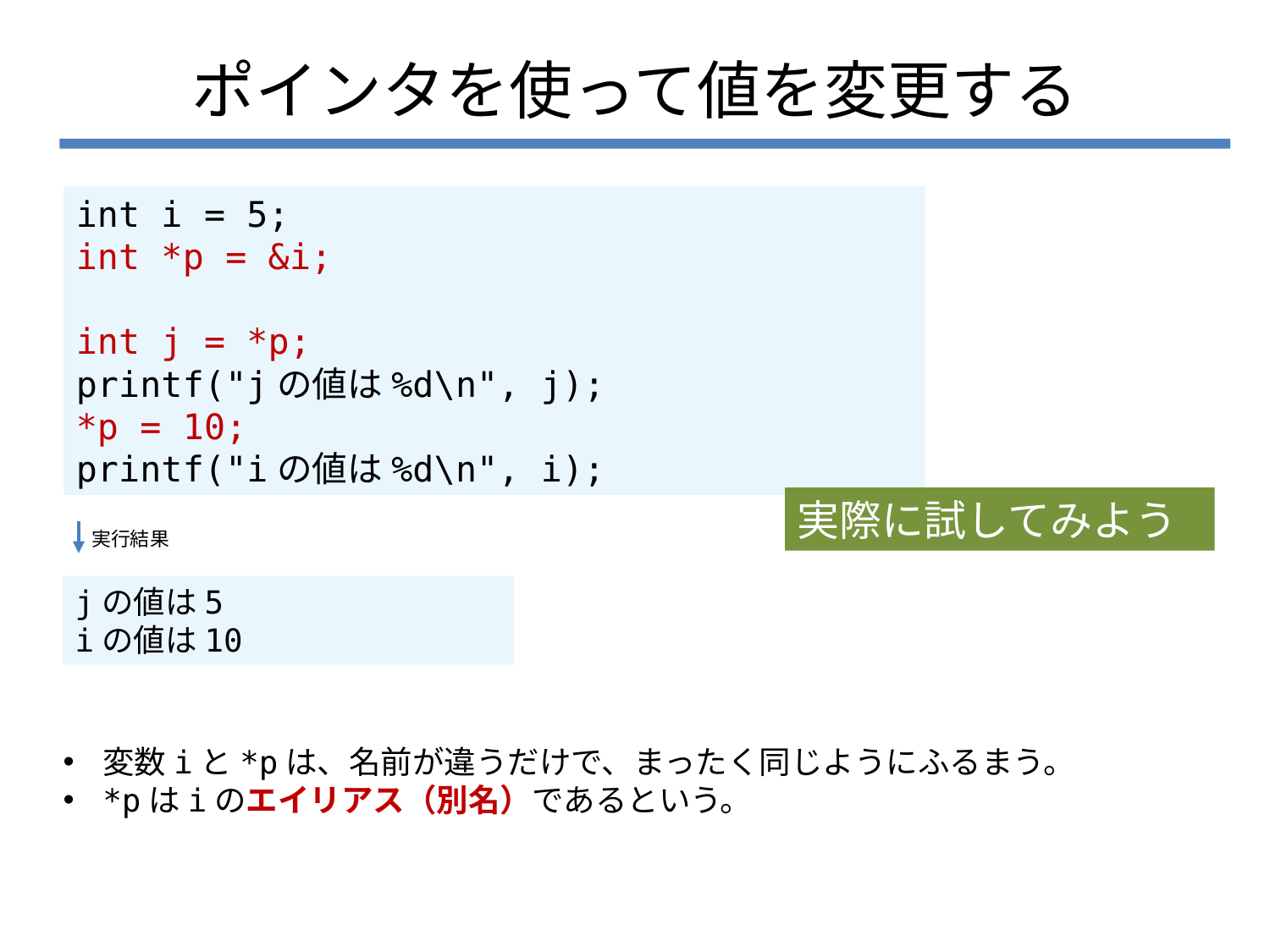

# ポインタを使って値を変更する
int i = 5;
int *p = &i;

int j = *p;
printf("jの値は%d\n", j);
*p = 10;
printf("iの値は%d\n", i);
実際に試してみよう
実行結果
jの値は5
iの値は10
変数iと*pは、名前が違うだけで、まったく同じようにふるまう。
*pはiのエイリアス（別名）であるという。